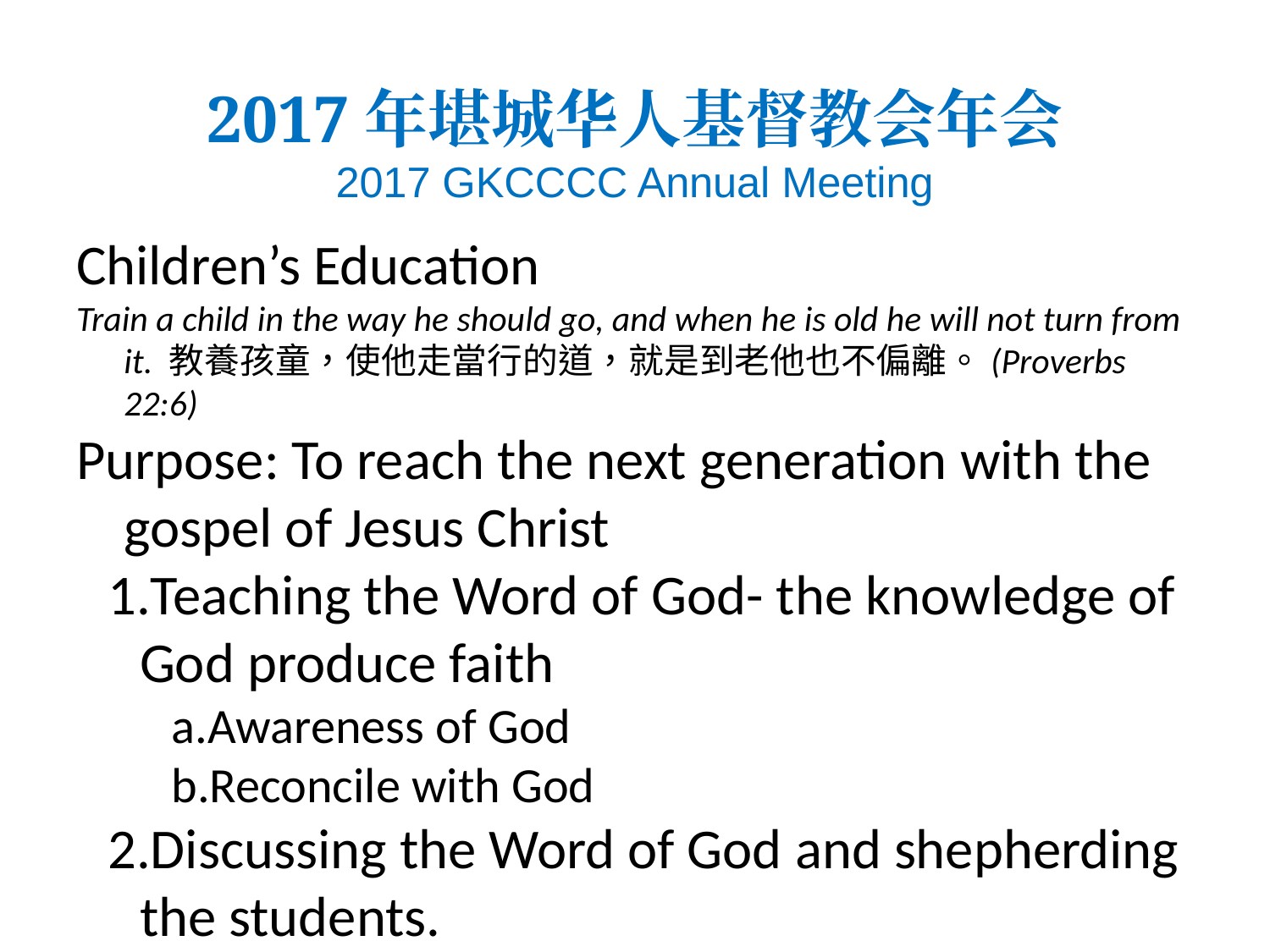

# 2017年堪城华人基督教会年会 2017 GKCCCC Annual Meeting
Children’s Education
Train a child in the way he should go, and when he is old he will not turn from it. 教養孩童，使他走當行的道，就是到老他也不偏離。(Proverbs 22:6)
Purpose: To reach the next generation with the gospel of Jesus Christ
Teaching the Word of God- the knowledge of God produce faith
Awareness of God
Reconcile with God
Discussing the Word of God and shepherding the students.
Daily connection with God through reading the Bible and prayer
Become a follower of Christ through personal encounter with God